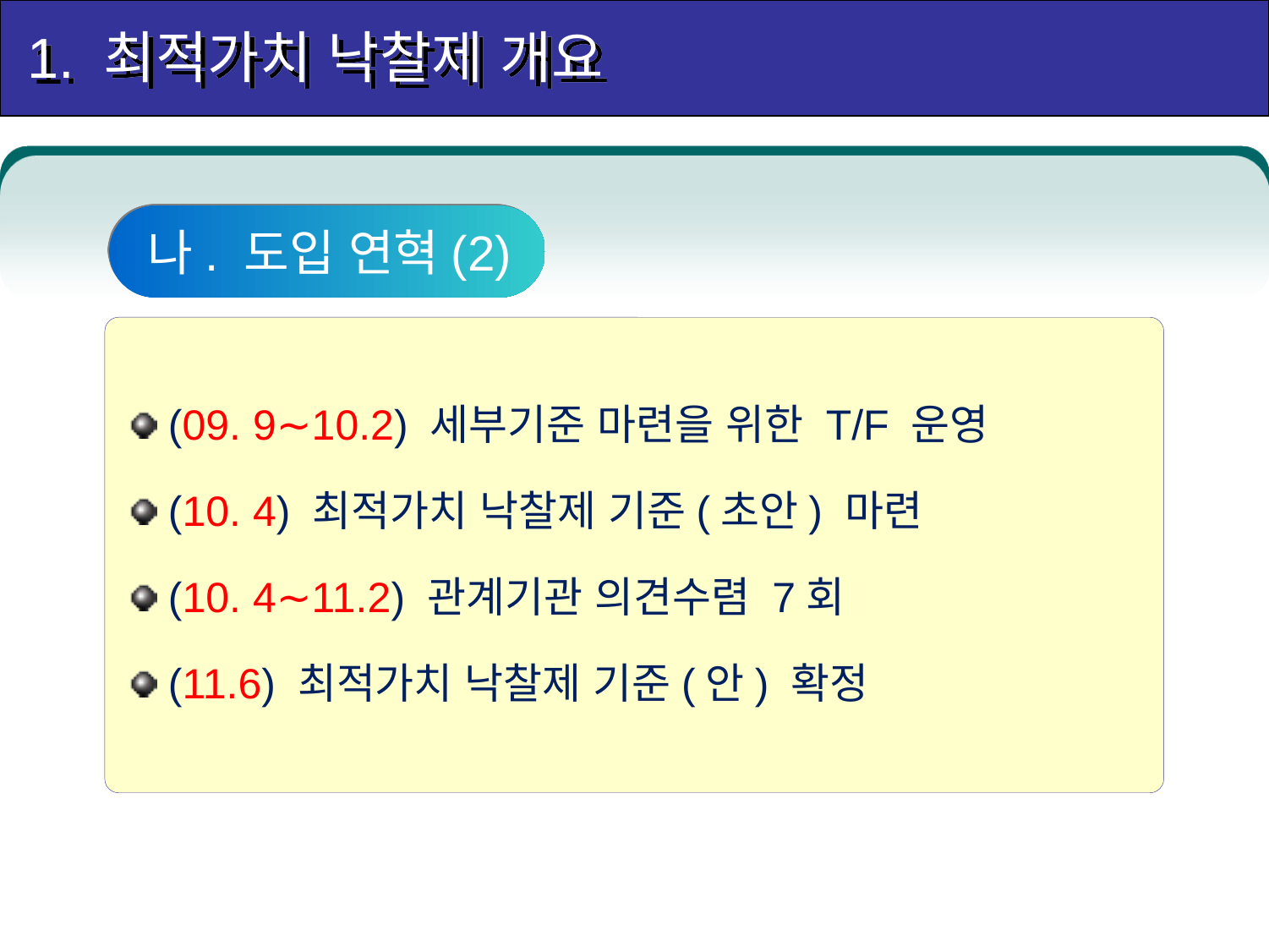

1. 최적가치 낙찰제 개요
나. 도입 연혁(2)

(09. 9∼10.2) 세부기준 마련을 위한 T/F 운영
(10. 4) 최적가치 낙찰제 기준(초안) 마련
(10. 4∼11.2) 관계기관 의견수렴 7회
(11.6) 최적가치 낙찰제 기준(안) 확정